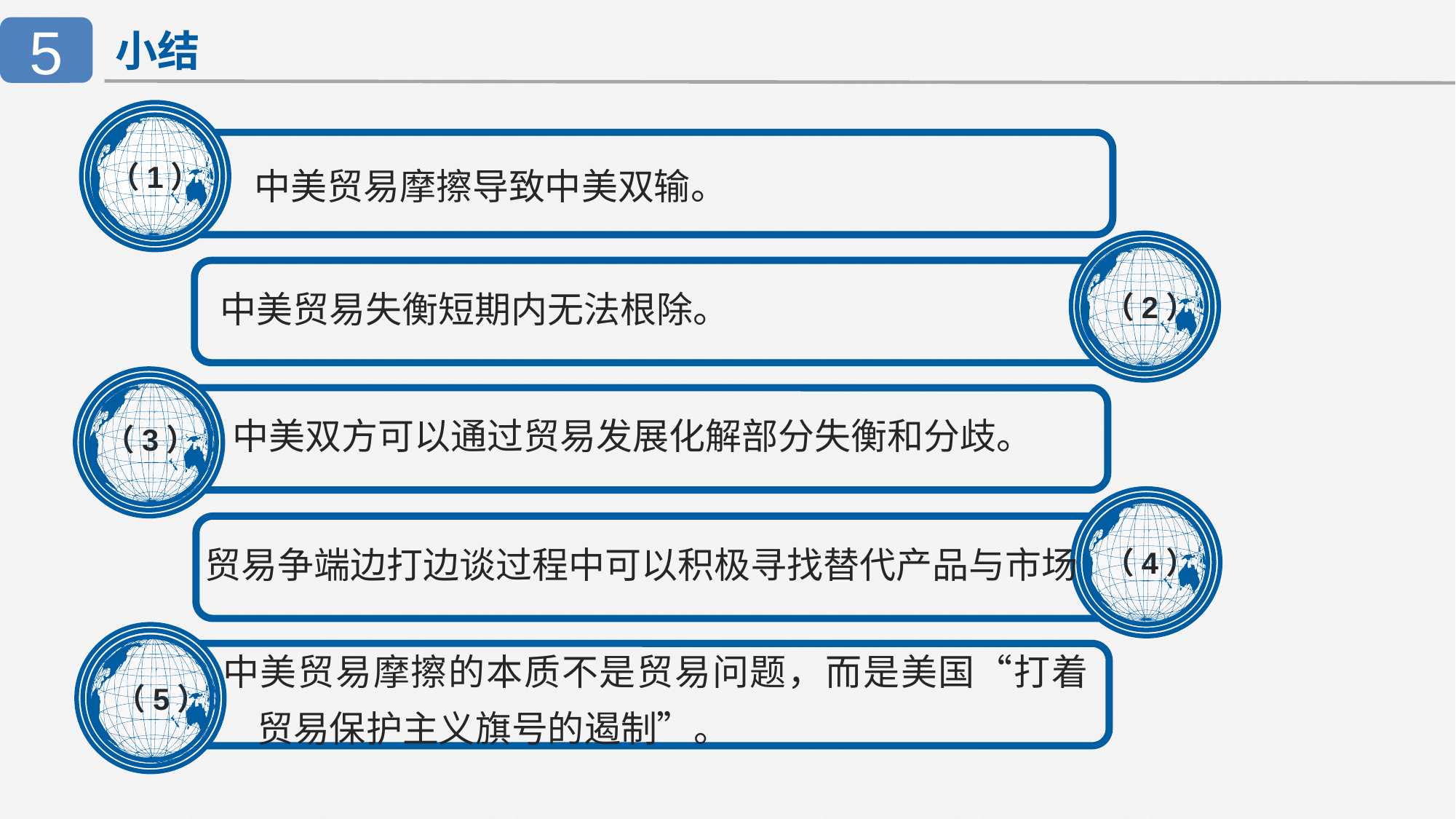

5
小结

中美贸易摩擦导致中美双输。
（1）

中美贸易失衡短期内无法根除。
（2）

中美双方可以通过贸易发展化解部分失衡和分歧。
（3）

贸易争端边打边谈过程中可以积极寻找替代产品与市场
（4）

中美贸易摩擦的本质不是贸易问题，而是美国“打着贸易保护主义旗号的遏制”。

（5）